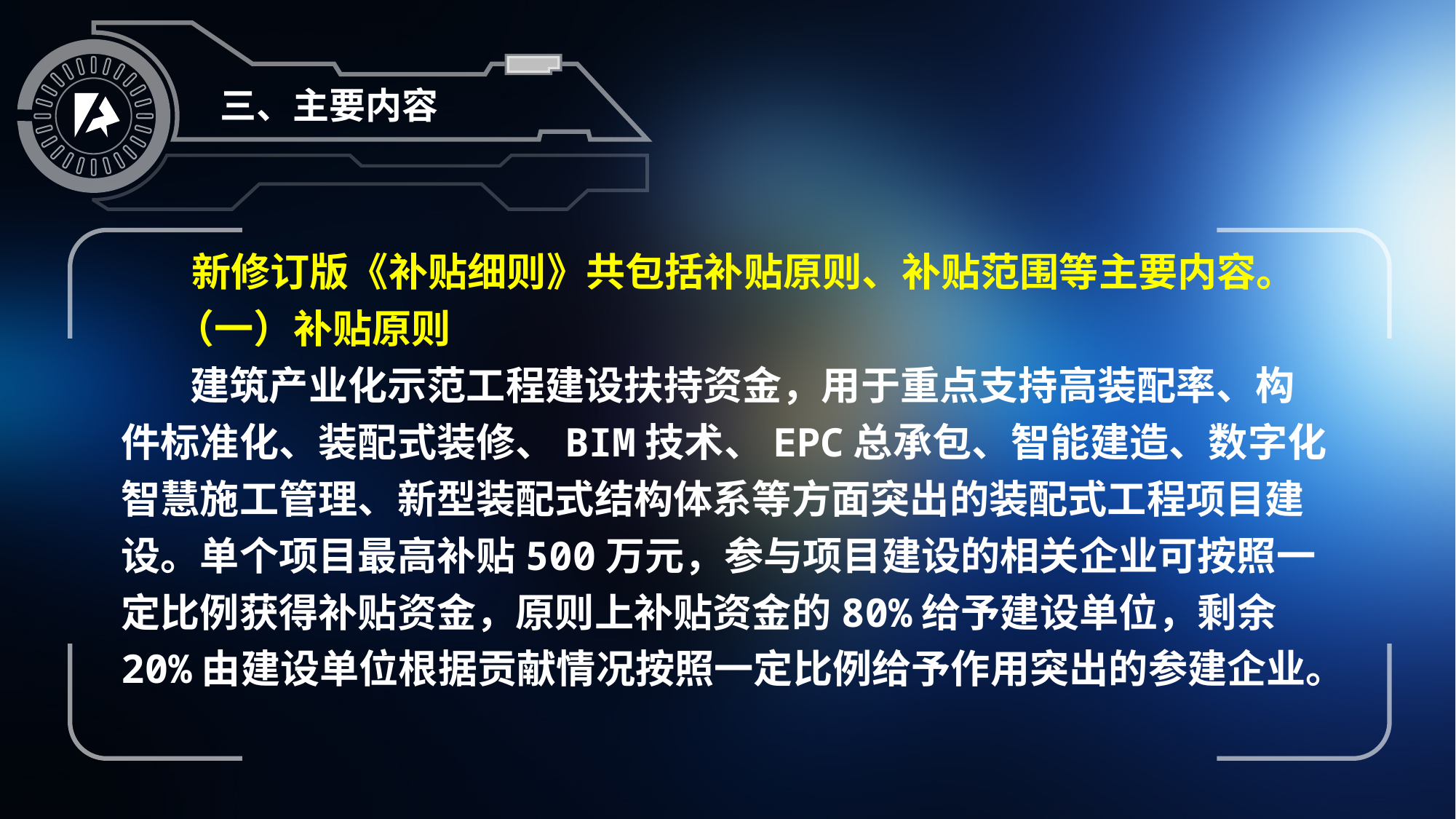

三、主要内容

       新修订版《补贴细则》共包括补贴原则、补贴范围等主要内容。
     （一）补贴原则
        建筑产业化示范工程建设扶持资金，用于重点支持高装配率、构件标准化、装配式装修、BIM技术、EPC总承包、智能建造、数字化智慧施工管理、新型装配式结构体系等方面突出的装配式工程项目建设。单个项目最高补贴500万元，参与项目建设的相关企业可按照一定比例获得补贴资金，原则上补贴资金的80%给予建设单位，剩余20%由建设单位根据贡献情况按照一定比例给予作用突出的参建企业。